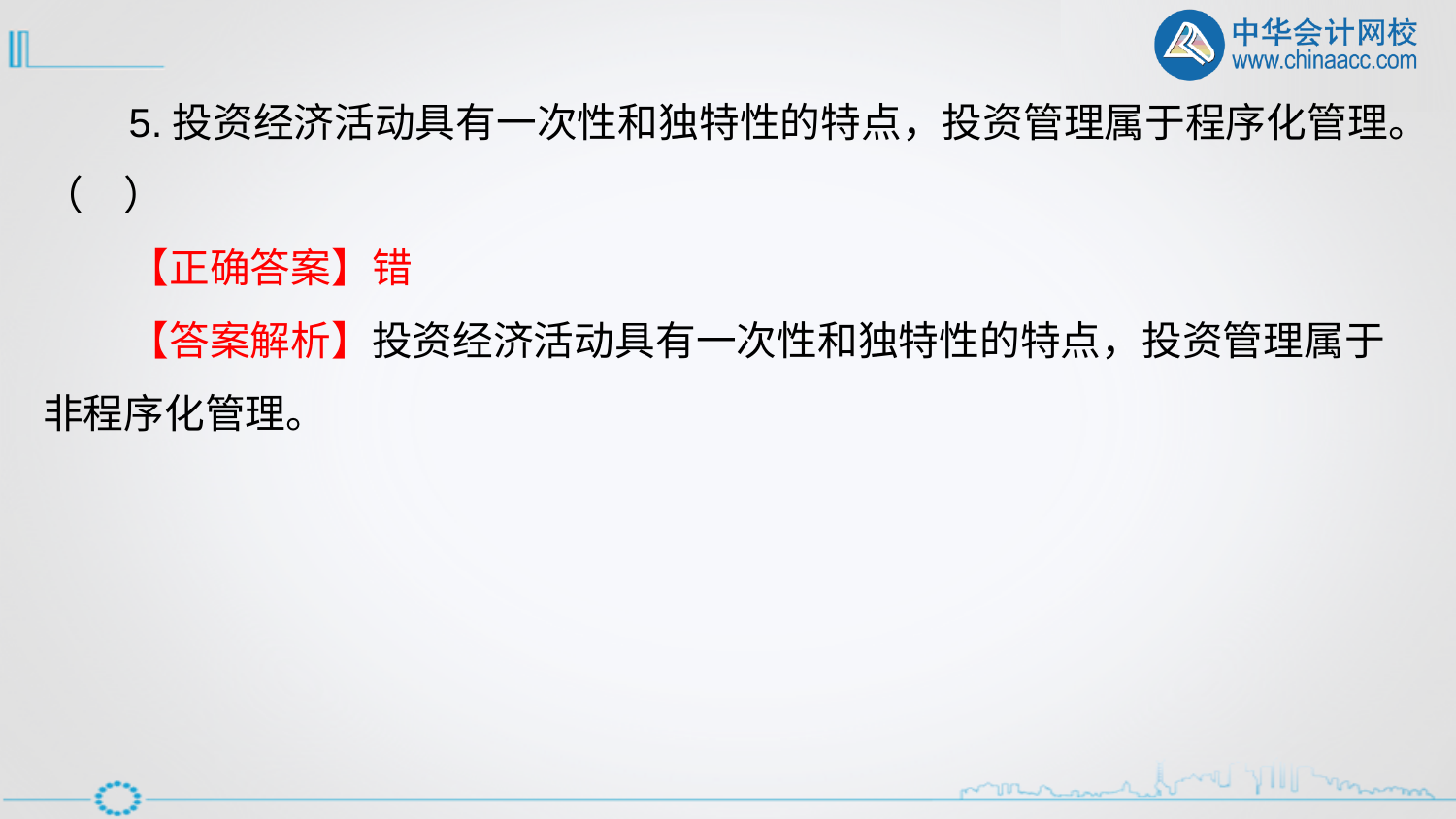

5.投资经济活动具有一次性和独特性的特点，投资管理属于程序化管理。（　）
【正确答案】错
【答案解析】投资经济活动具有一次性和独特性的特点，投资管理属于非程序化管理。